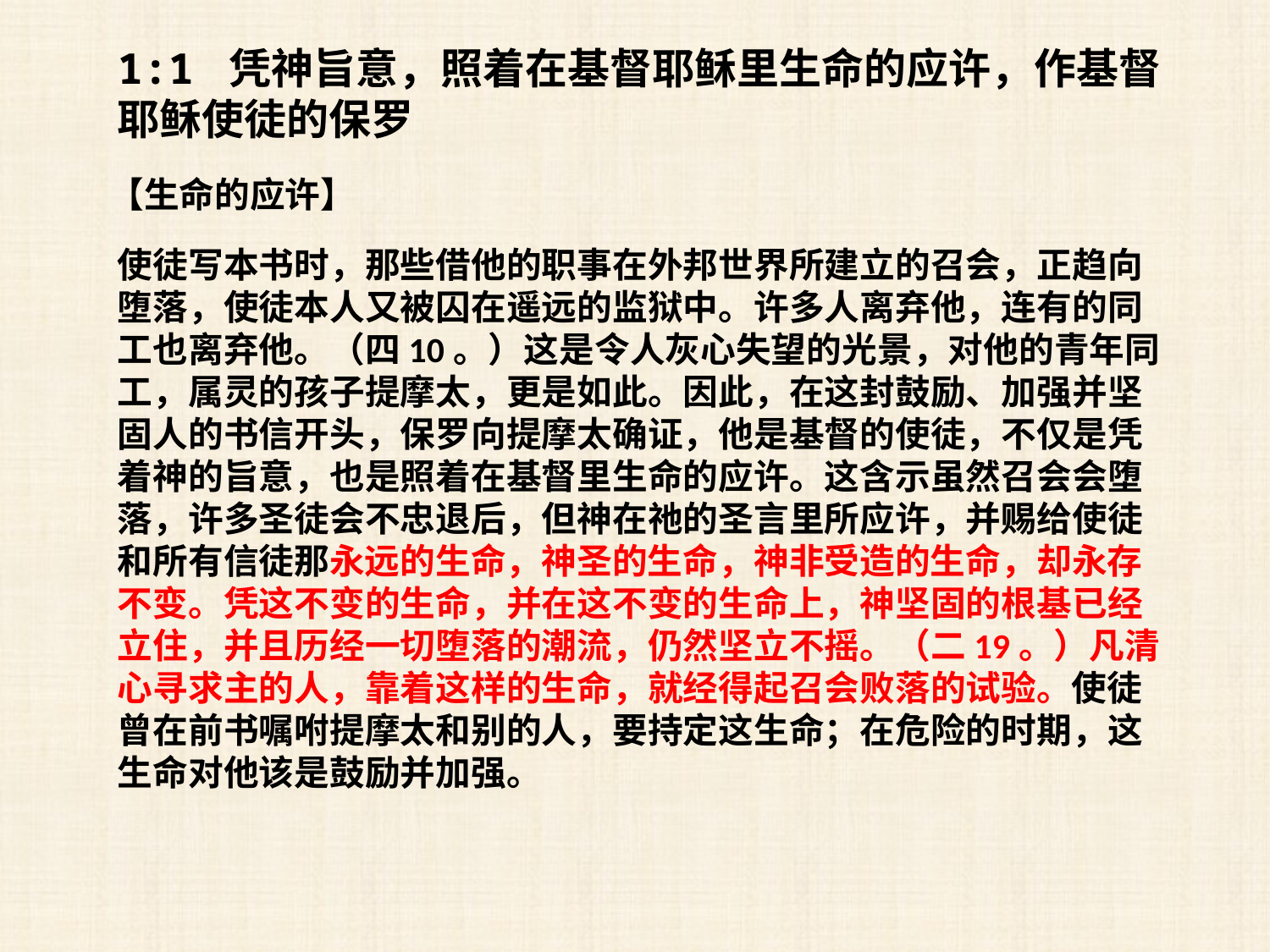

1:1 凭神旨意，照着在基督耶稣里生命的应许，作基督耶稣使徒的保罗
【生命的应许】
使徒写本书时，那些借他的职事在外邦世界所建立的召会，正趋向堕落，使徒本人又被囚在遥远的监狱中。许多人离弃他，连有的同工也离弃他。（四10。）这是令人灰心失望的光景，对他的青年同工，属灵的孩子提摩太，更是如此。因此，在这封鼓励、加强并坚固人的书信开头，保罗向提摩太确证，他是基督的使徒，不仅是凭着神的旨意，也是照着在基督里生命的应许。这含示虽然召会会堕落，许多圣徒会不忠退后，但神在祂的圣言里所应许，并赐给使徒和所有信徒那永远的生命，神圣的生命，神非受造的生命，却永存不变。凭这不变的生命，并在这不变的生命上，神坚固的根基已经立住，并且历经一切堕落的潮流，仍然坚立不摇。（二19。）凡清心寻求主的人，靠着这样的生命，就经得起召会败落的试验。使徒曾在前书嘱咐提摩太和别的人，要持定这生命；在危险的时期，这生命对他该是鼓励并加强。